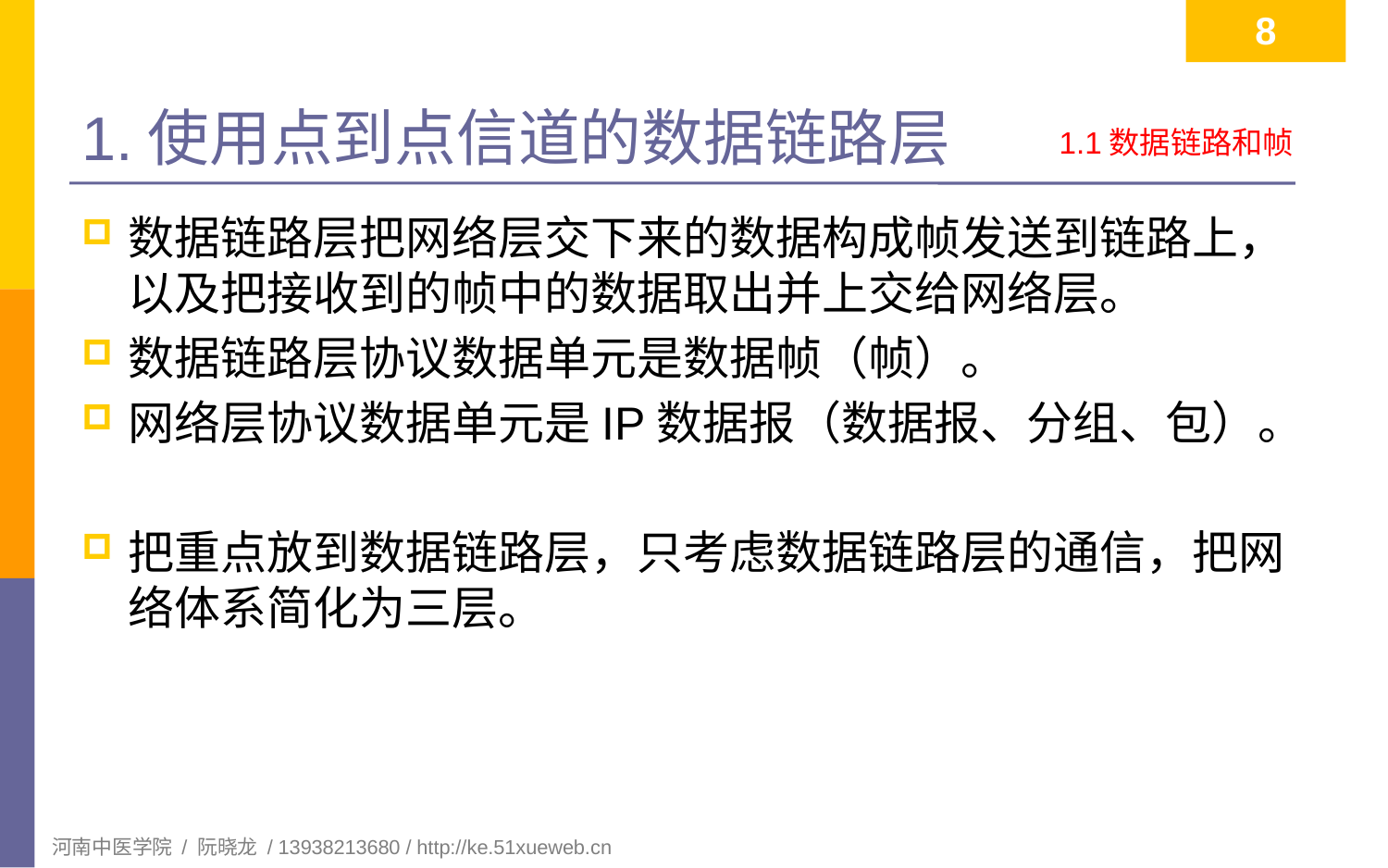

8
# 1.使用点到点信道的数据链路层
1.1数据链路和帧
数据链路层把网络层交下来的数据构成帧发送到链路上，以及把接收到的帧中的数据取出并上交给网络层。
数据链路层协议数据单元是数据帧（帧）。
网络层协议数据单元是IP数据报（数据报、分组、包）。

把重点放到数据链路层，只考虑数据链路层的通信，把网络体系简化为三层。